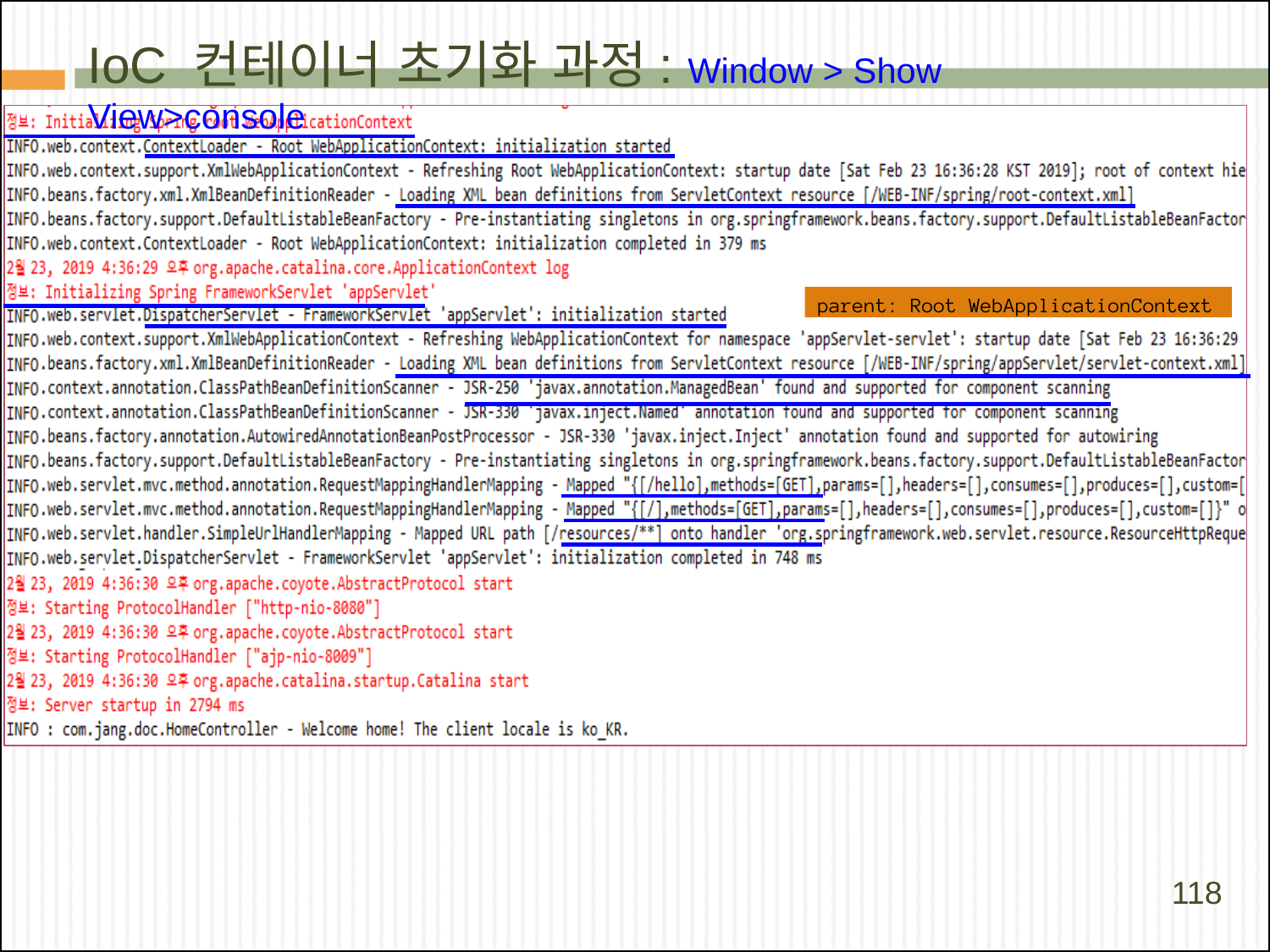

# IoC 컨테이너 초기화 과정: Window > Show View>console

parent: Root WebApplicationContext

118